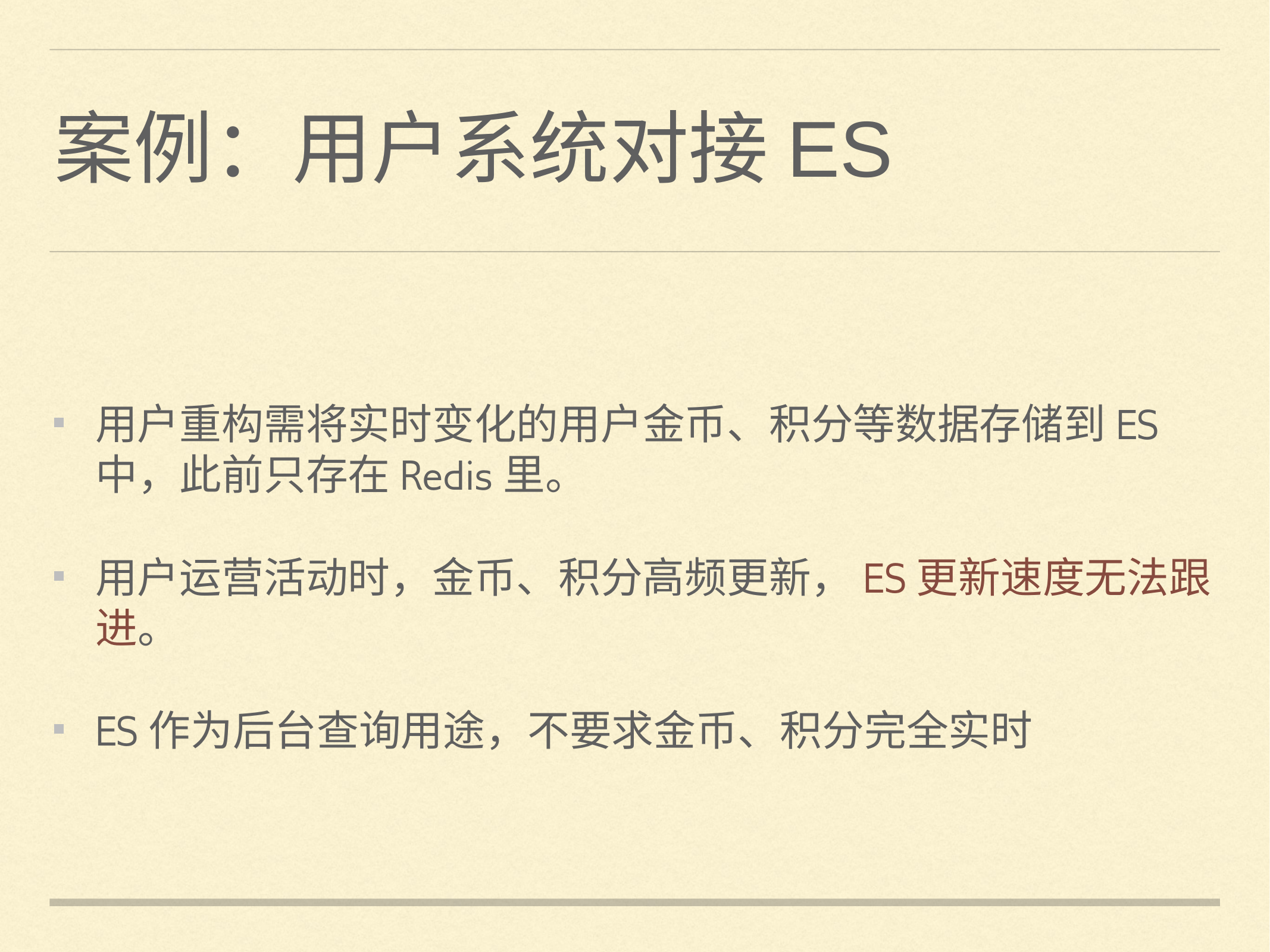

# 案例：用户系统对接ES
用户重构需将实时变化的用户金币、积分等数据存储到ES中，此前只存在Redis里。
用户运营活动时，金币、积分高频更新，ES更新速度无法跟进。
ES作为后台查询用途，不要求金币、积分完全实时